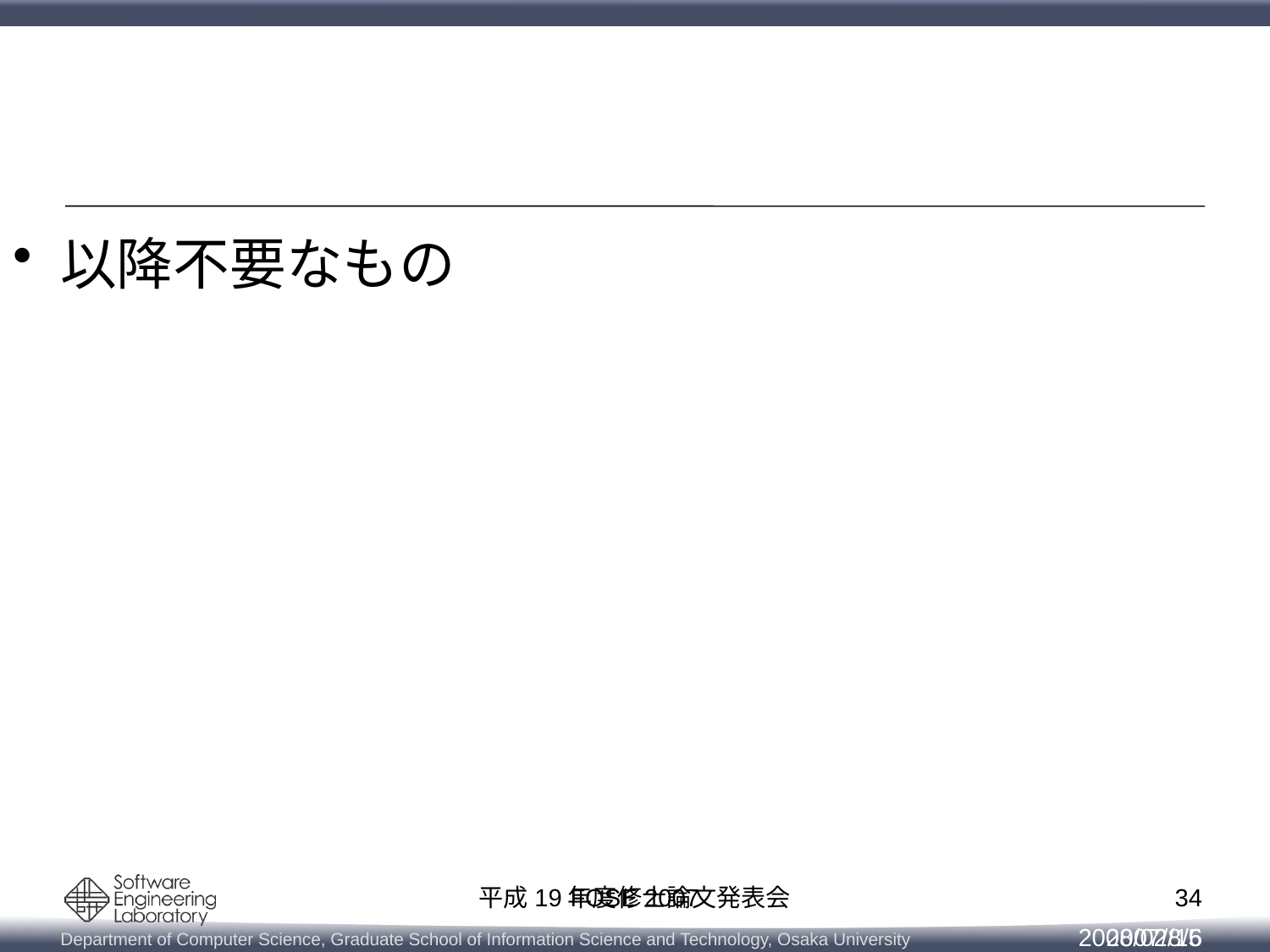

以降不要なもの
34
平成19年度修士論文発表会
FOSE 2007
2008/02/15
2007/8/6